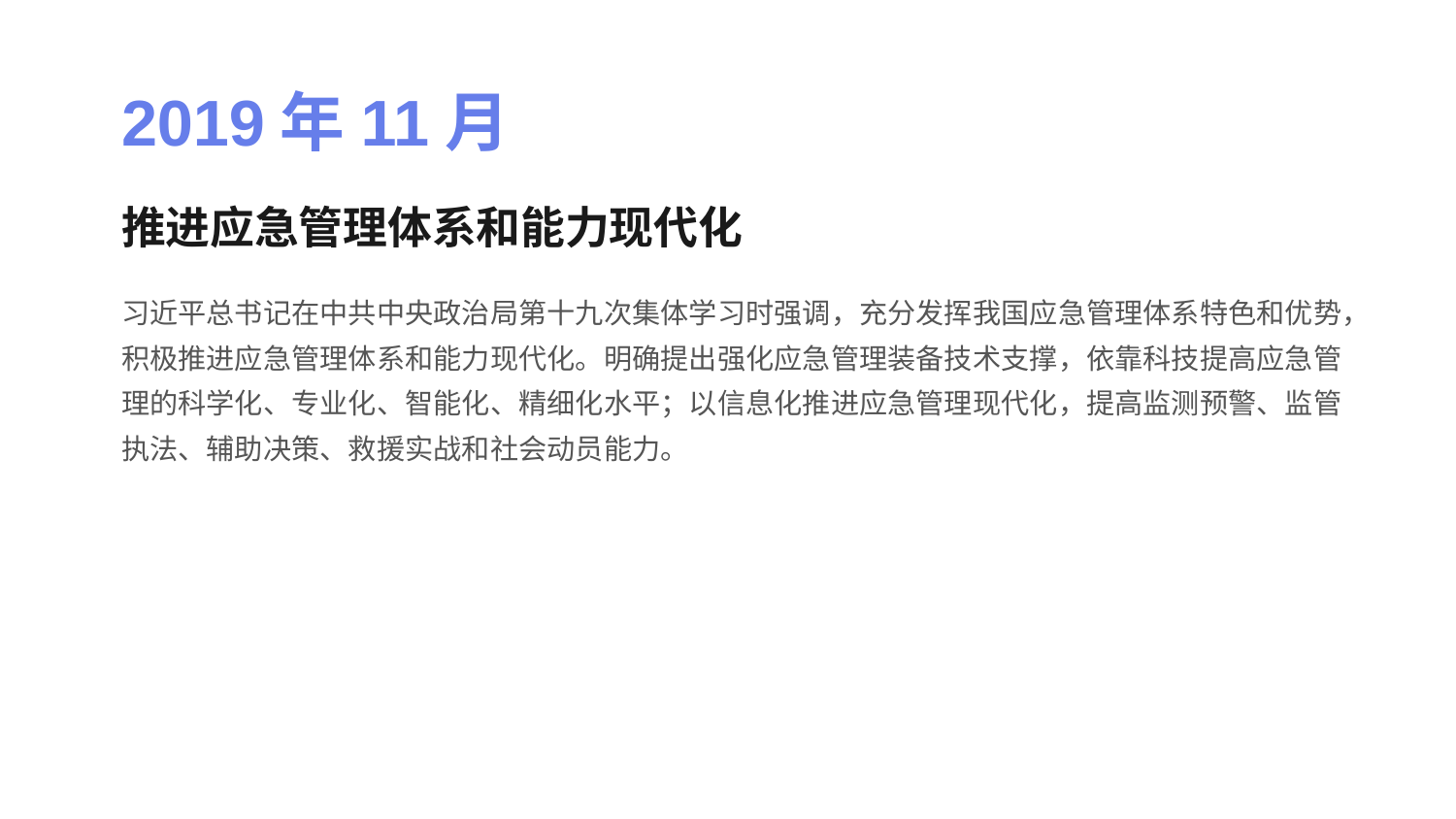

2019年11月
推进应急管理体系和能力现代化
习近平总书记在中共中央政治局第十九次集体学习时强调，充分发挥我国应急管理体系特色和优势，积极推进应急管理体系和能力现代化。明确提出强化应急管理装备技术支撑，依靠科技提高应急管理的科学化、专业化、智能化、精细化水平；以信息化推进应急管理现代化，提高监测预警、监管执法、辅助决策、救援实战和社会动员能力。